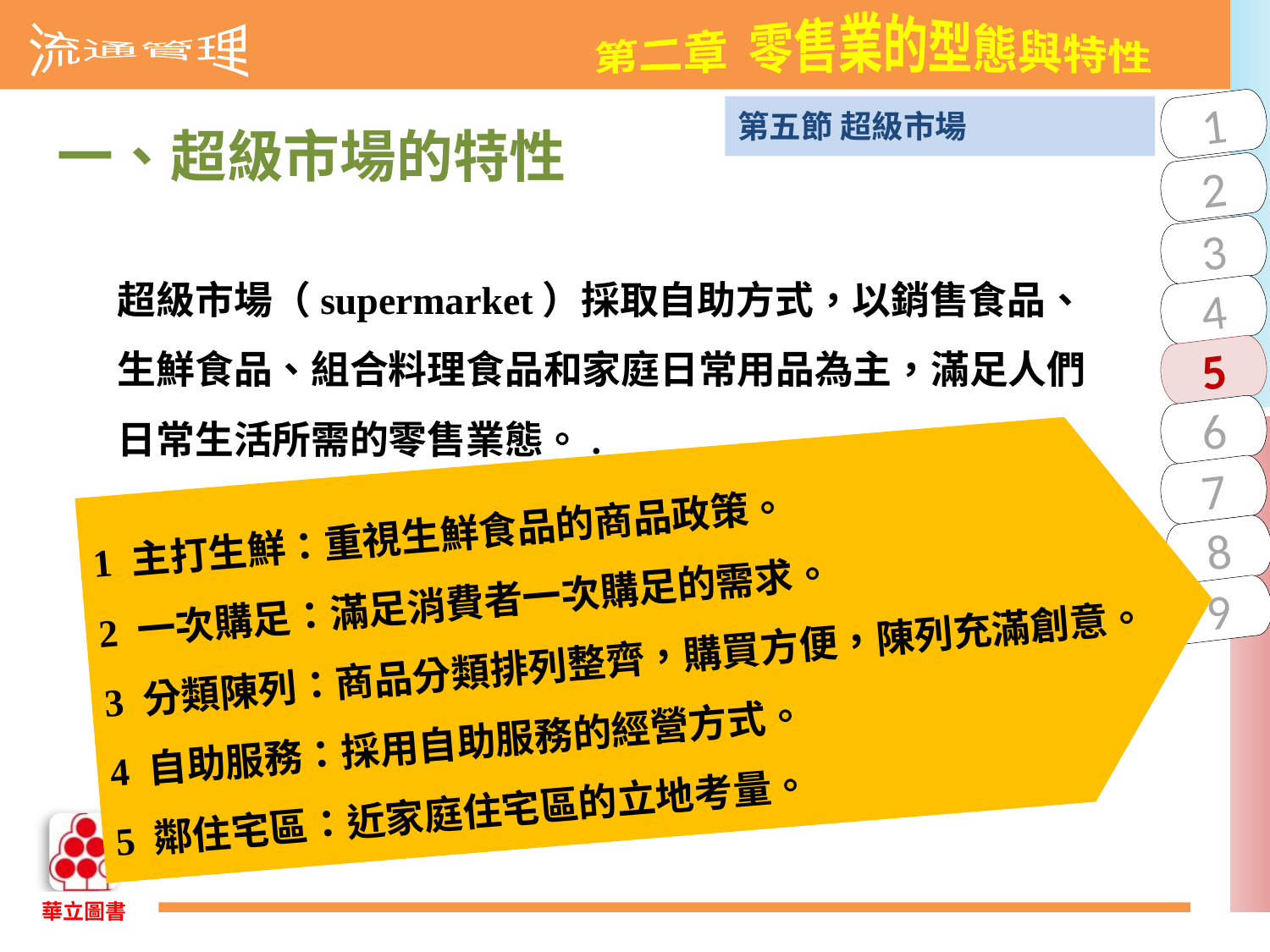

第五節 超級市場
一、超級市場的特性
超級市場（supermarket）採取自助方式，以銷售食品、生鮮食品、組合料理食品和家庭日常用品為主，滿足人們日常生活所需的零售業態。.
1 主打生鮮：重視生鮮食品的商品政策。
2 一次購足：滿足消費者一次購足的需求。
3 分類陳列：商品分類排列整齊，購買方便，陳列充滿創意。
4 自助服務：採用自助服務的經營方式。
5 鄰住宅區：近家庭住宅區的立地考量。